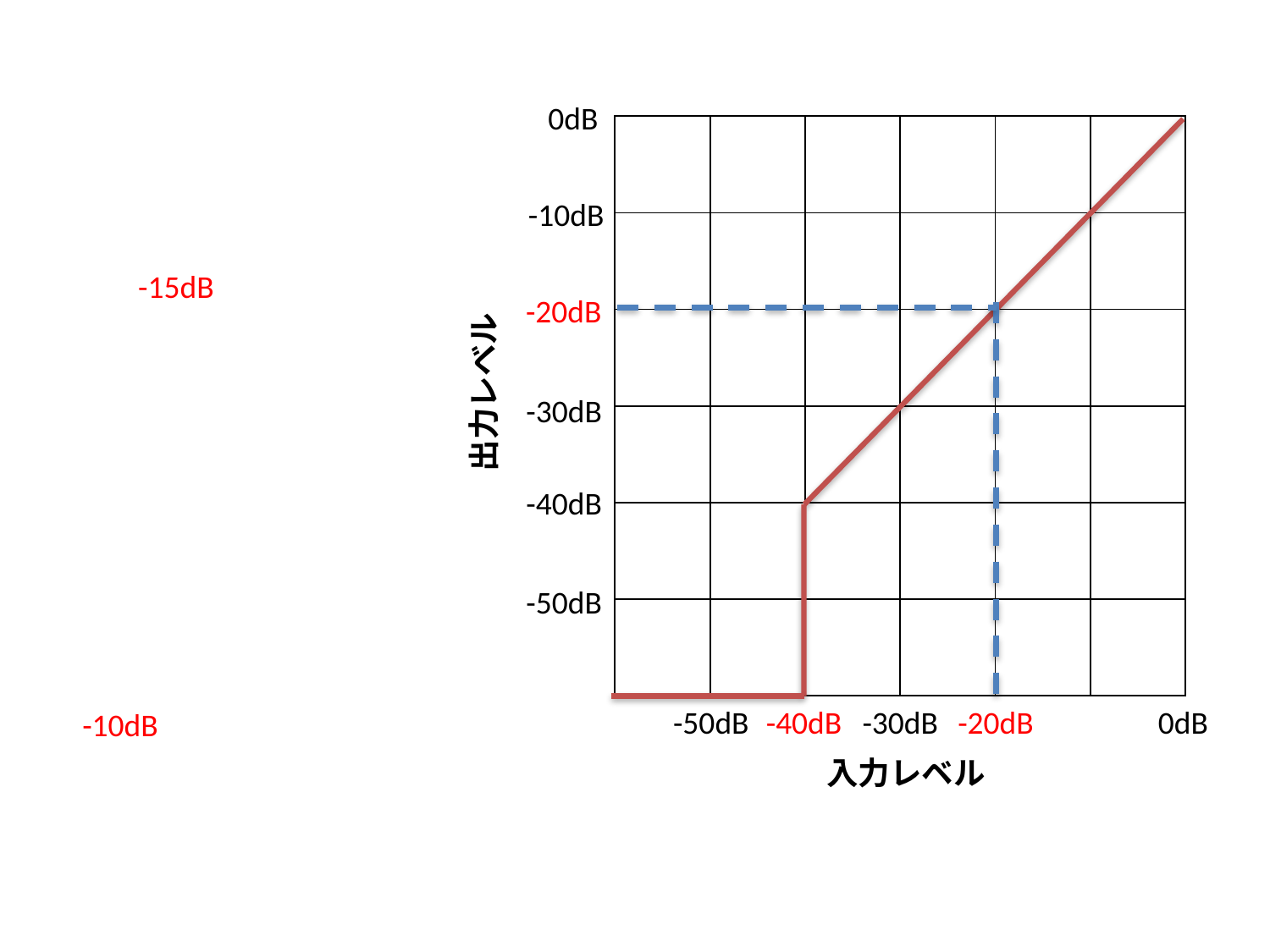

0dB
|  |  |  |  |  |  |
| --- | --- | --- | --- | --- | --- |
|  |  |  |  |  |  |
|  |  |  |  |  |  |
|  |  |  |  |  |  |
|  |  |  |  |  |  |
|  |  |  |  |  |  |
-10dB
-15dB
-20dB
出力レベル
-30dB
-40dB
-50dB
-50dB
-40dB
-30dB
-20dB
0dB
-10dB
入力レベル